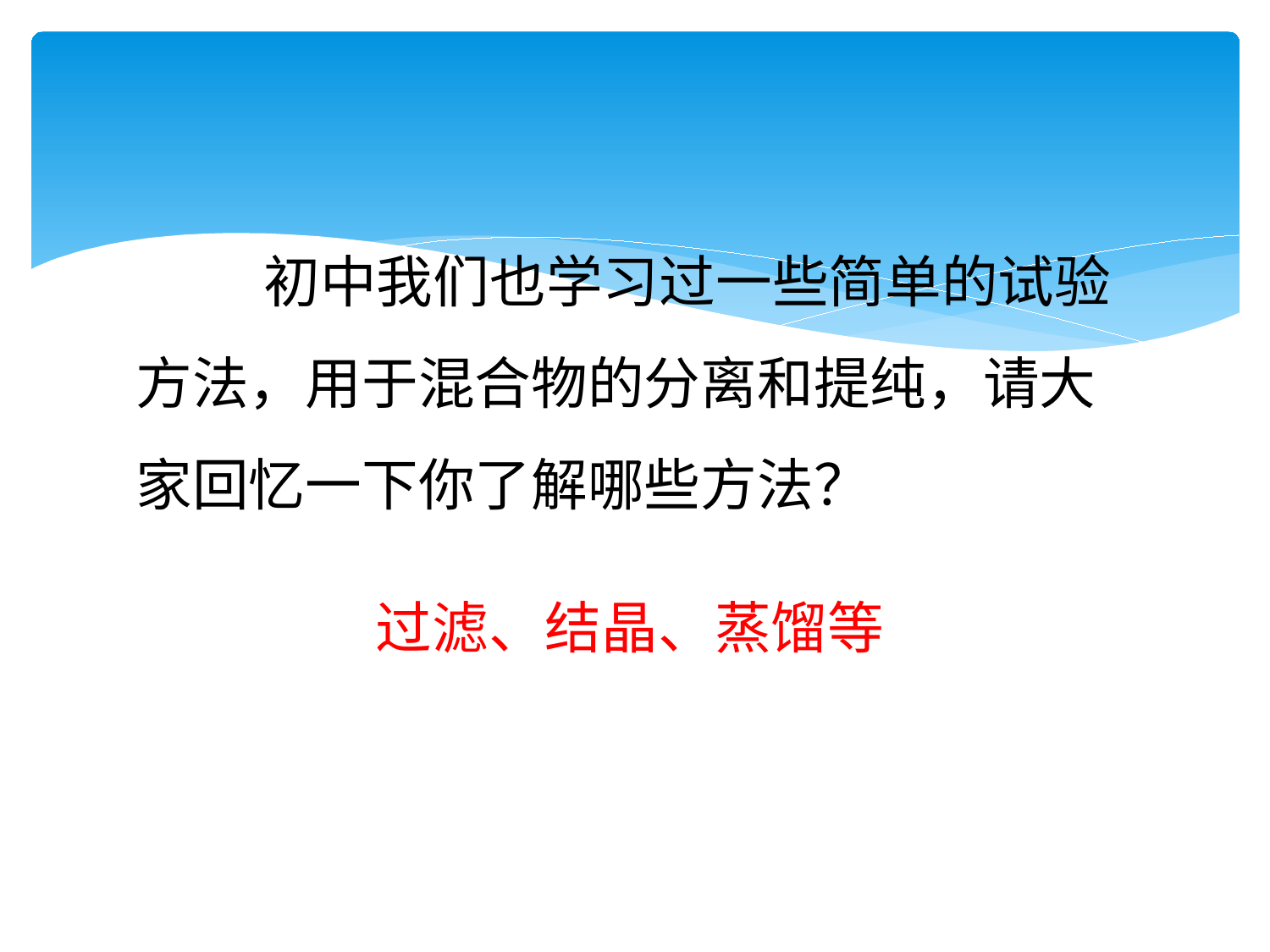

初中我们也学习过一些简单的试验方法，用于混合物的分离和提纯，请大家回忆一下你了解哪些方法？
过滤、结晶、蒸馏等